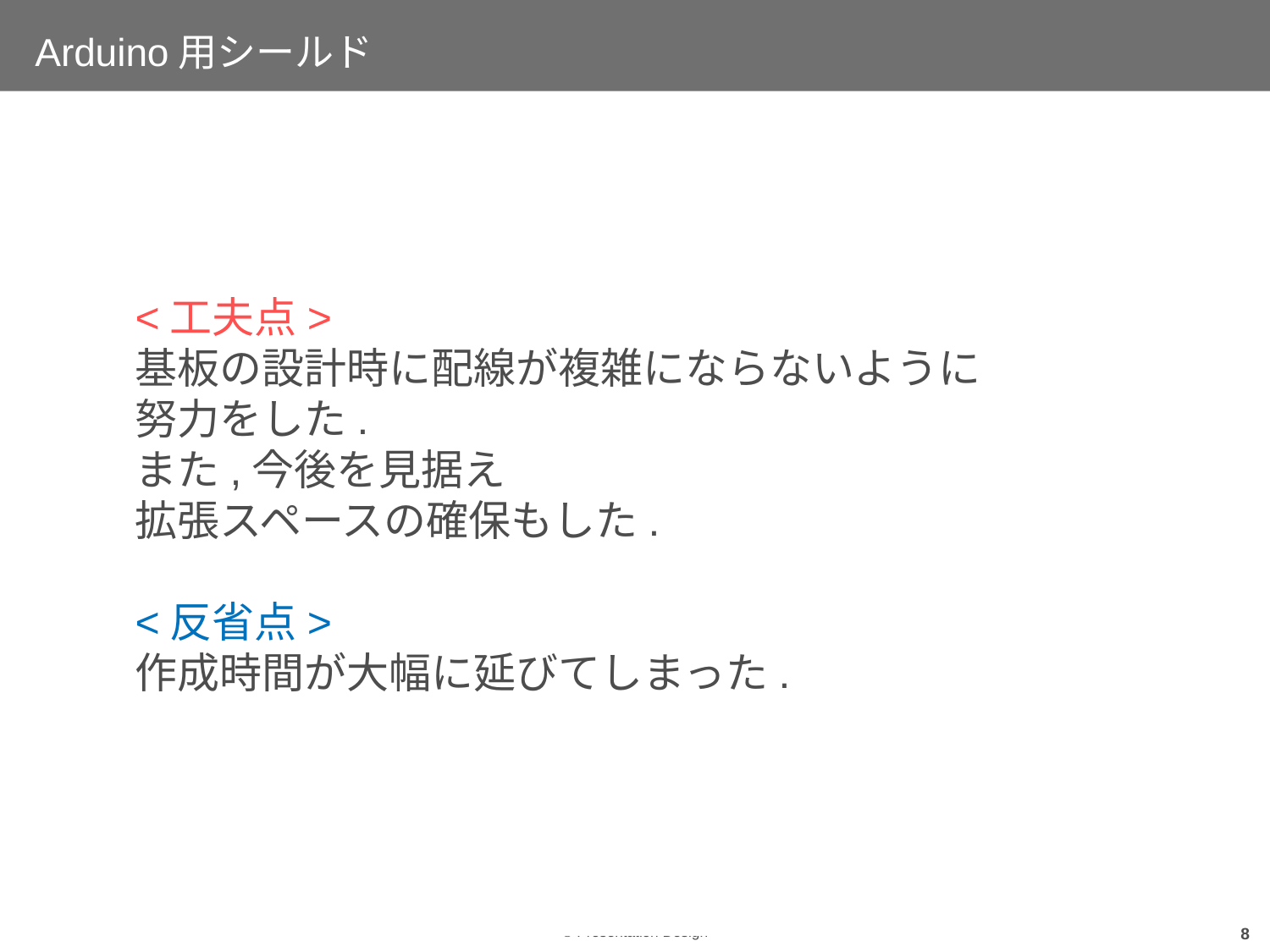

# Arduino用シールド
<工夫点>
基板の設計時に配線が複雑にならないように
努力をした.
また,今後を見据え
拡張スペースの確保もした.

<反省点>
作成時間が大幅に延びてしまった.

8